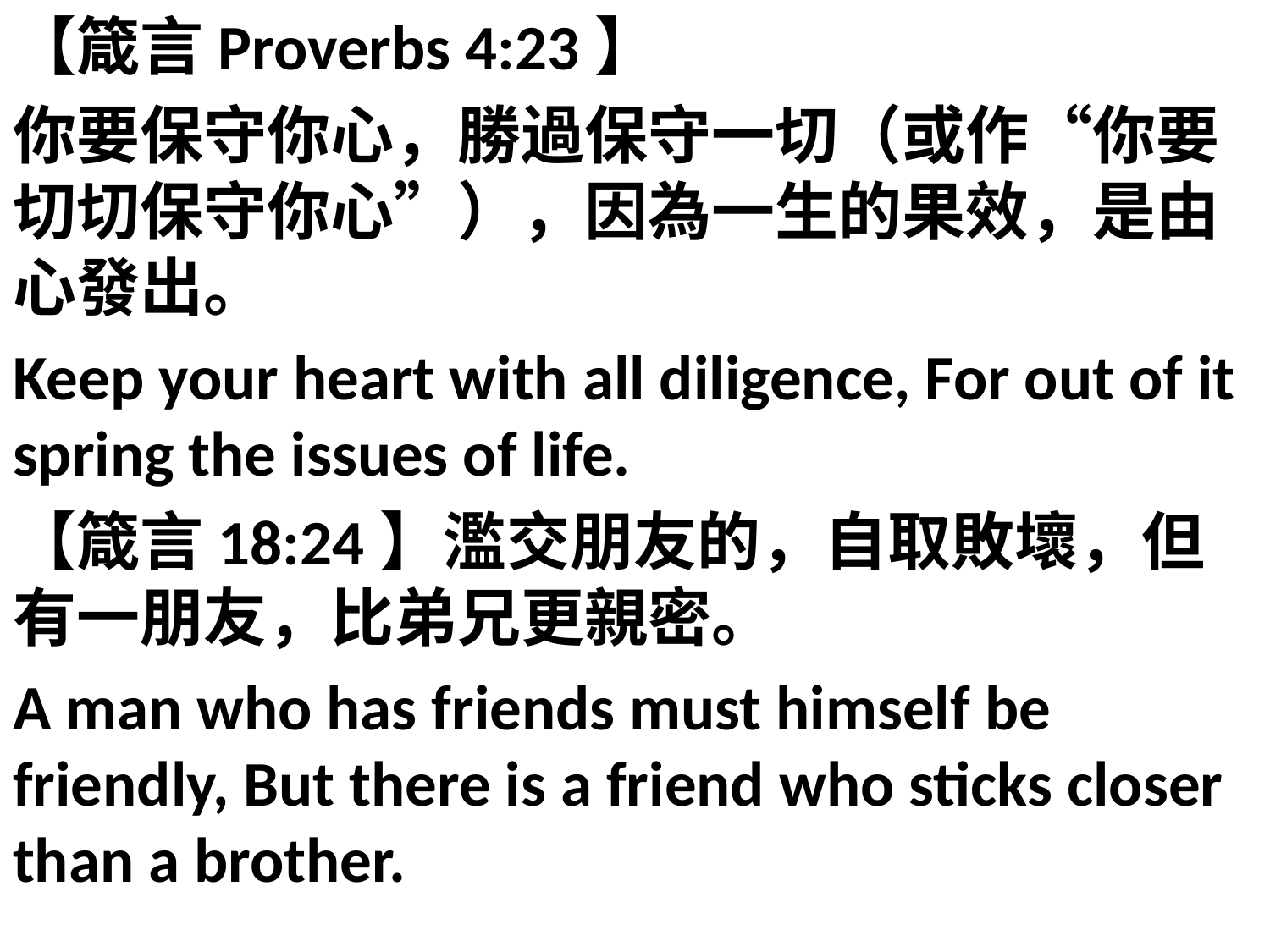

【箴言Proverbs 4:23】
你要保守你心，勝過保守一切（或作“你要切切保守你心”），因為一生的果效，是由心發出。
Keep your heart with all diligence, For out of it spring the issues of life.
【箴言18:24】濫交朋友的，自取敗壞，但有一朋友，比弟兄更親密。
A man who has friends must himself be friendly, But there is a friend who sticks closer than a brother.